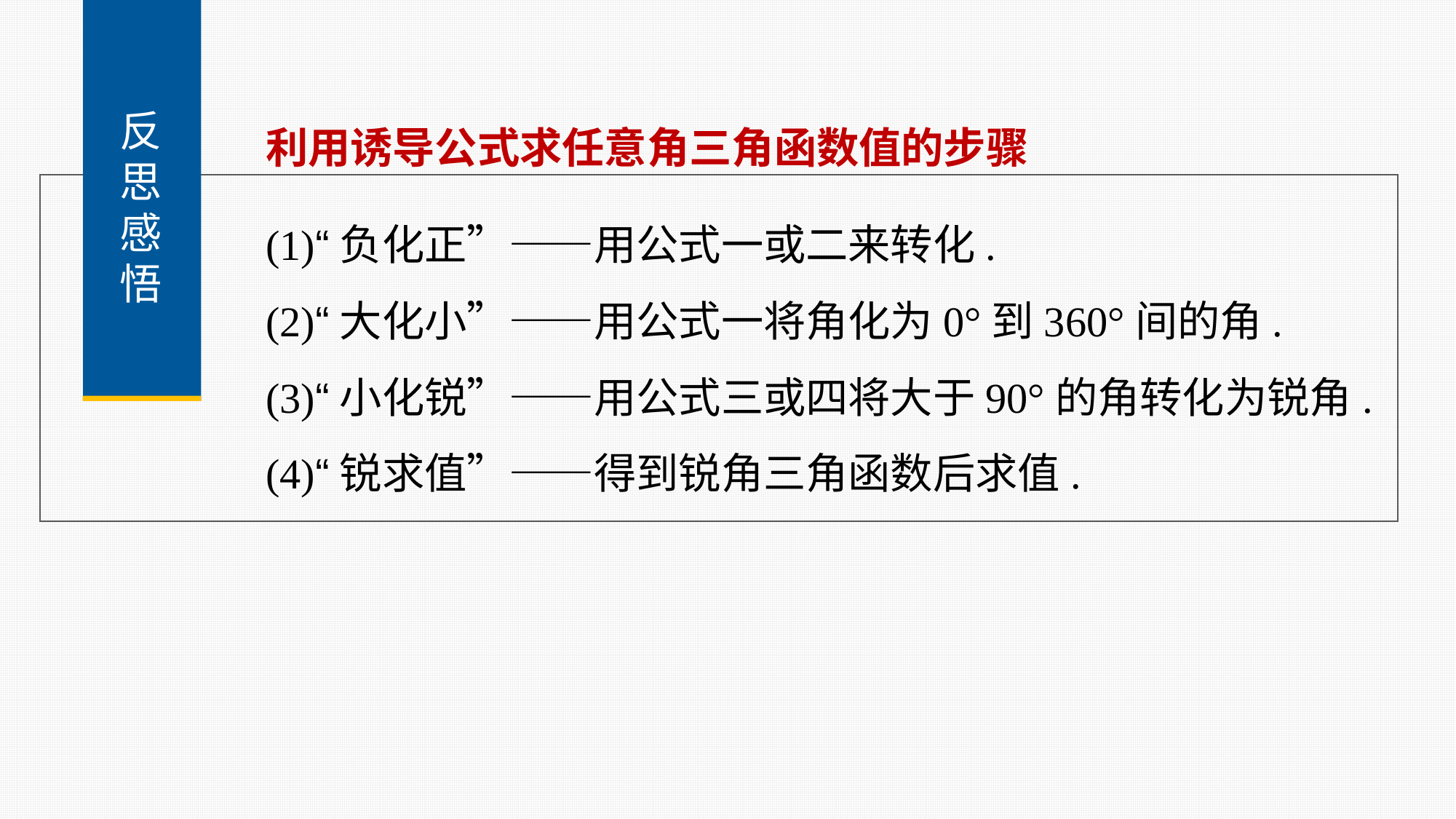

反
思
感
悟

利用诱导公式求任意角三角函数值的步骤

(1)“负化正”——用公式一或二来转化.
(2)“大化小”——用公式一将角化为0°到360°间的角.
(3)“小化锐”——用公式三或四将大于90°的角转化为锐角.
(4)“锐求值”——得到锐角三角函数后求值.